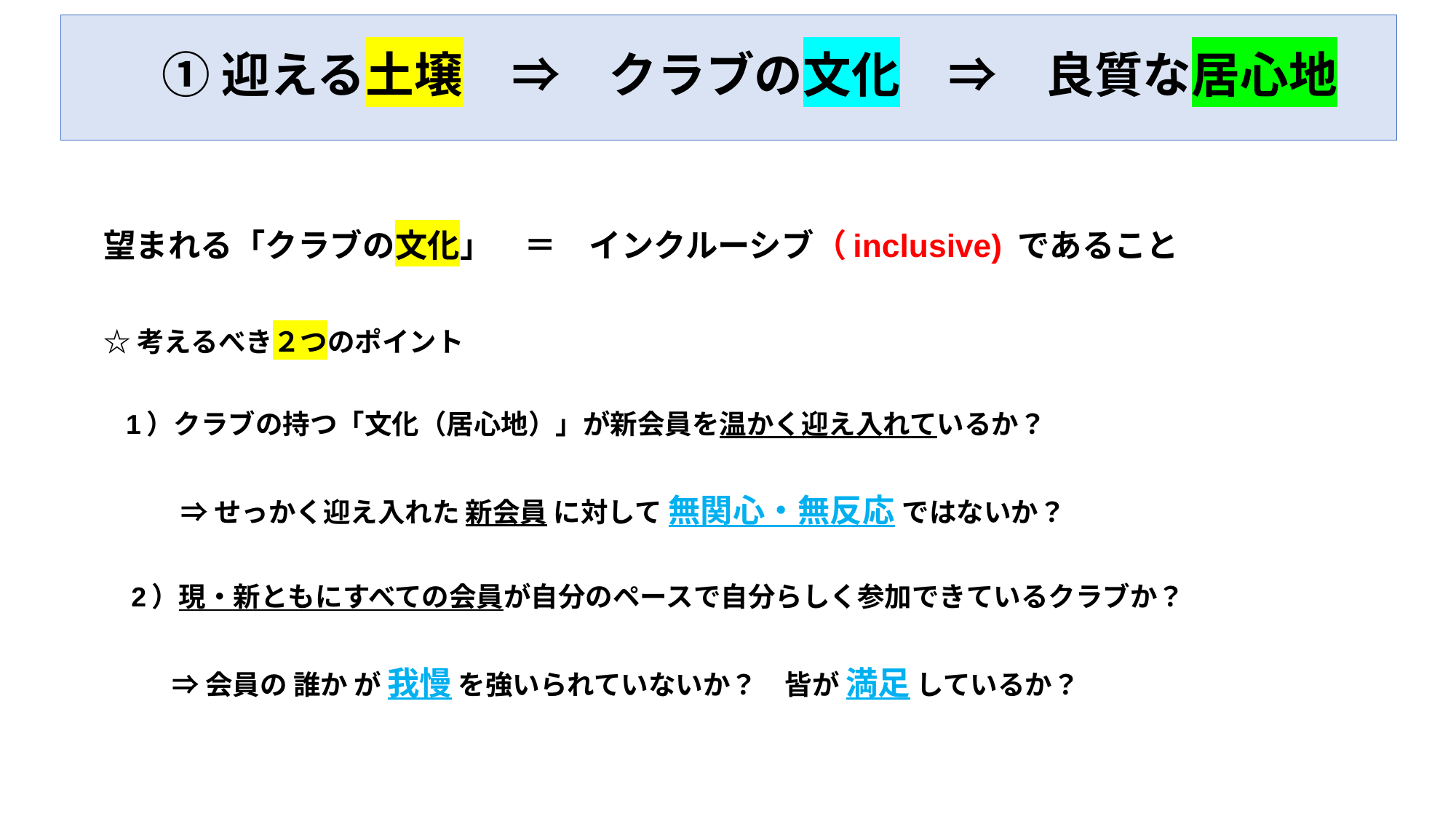

# ① 迎える土壌　⇒　クラブの文化　⇒　良質な居心地

　望まれる「クラブの文化」　＝　インクルーシブ（inclusive) であること

　☆ 考えるべき２つのポイント

　　1）クラブの持つ「文化（居心地）」が新会員を温かく迎え入れているか？

　　　　⇒ せっかく迎え入れた 新会員 に対して 無関心・無反応 ではないか？

　　2）現・新ともにすべての会員が自分のペースで自分らしく参加できているクラブか？

　　　   ⇒ 会員の 誰か が 我慢 を強いられていないか？　皆が 満足 しているか？